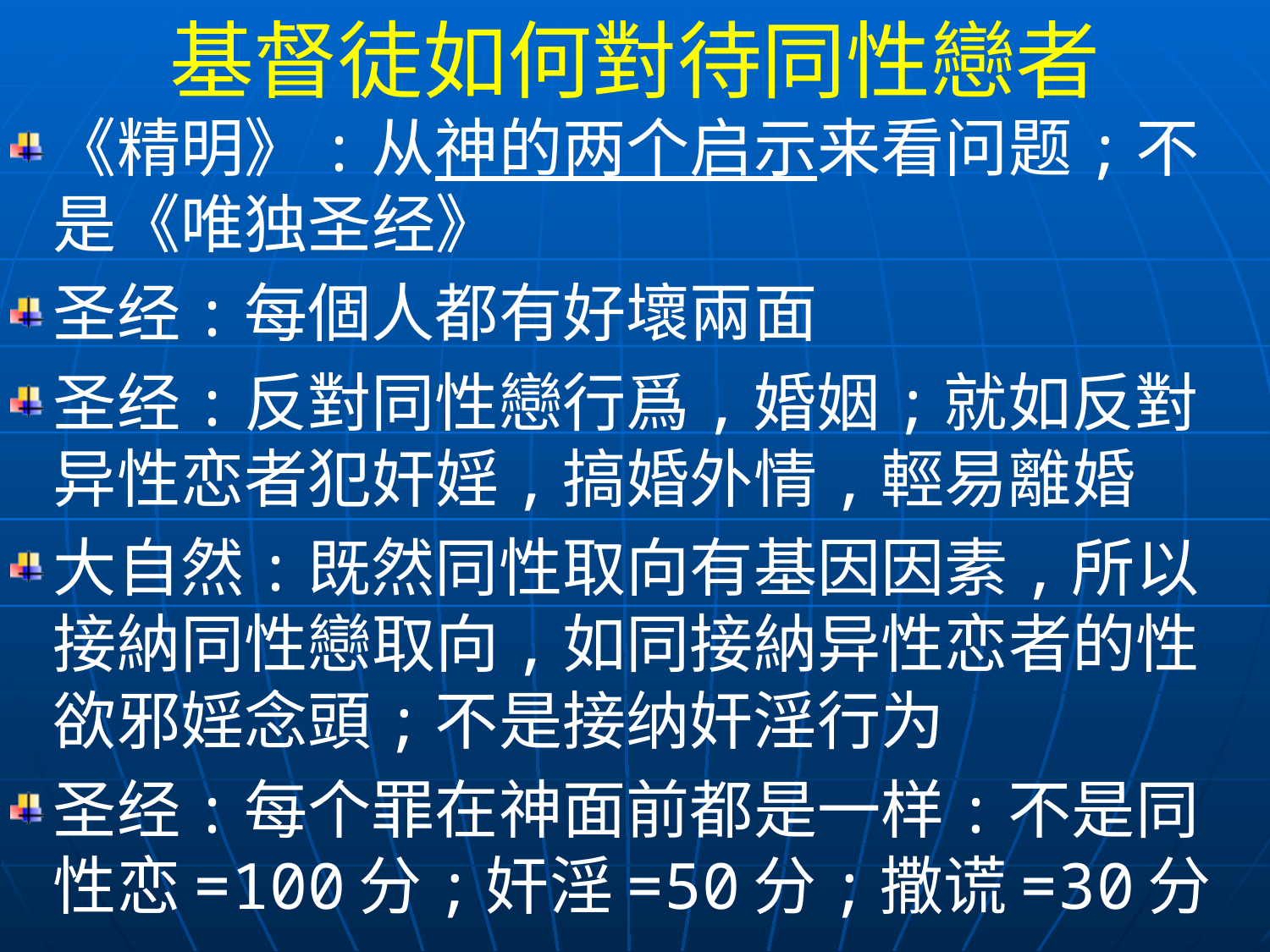

# 基督徒如何對待同性戀者
《精明》:从神的两个启示来看问题;不是《唯独圣经》
圣经:每個人都有好壞兩面
圣经:反對同性戀行爲,婚姻;就如反對异性恋者犯奸婬,搞婚外情,輕易離婚
大自然:既然同性取向有基因因素,所以接納同性戀取向,如同接納异性恋者的性欲邪婬念頭;不是接纳奸淫行为
圣经:每个罪在神面前都是一样:不是同性恋=100分;奸淫=50分;撒谎=30分